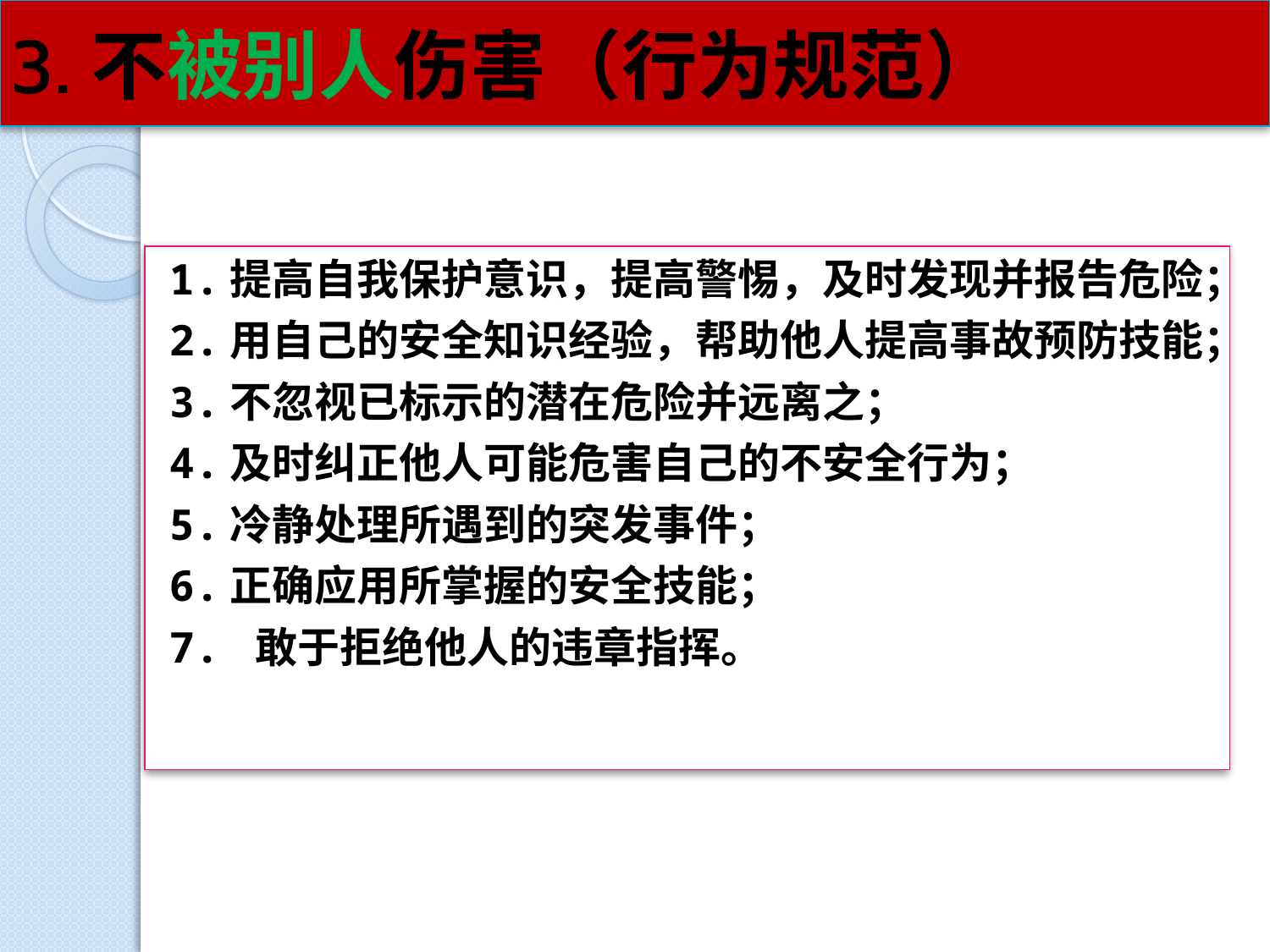

# 3.不被别人伤害（行为规范）
1.提高自我保护意识，提高警惕，及时发现并报告危险；
2.用自己的安全知识经验，帮助他人提高事故预防技能；
3.不忽视已标示的潜在危险并远离之；
4.及时纠正他人可能危害自己的不安全行为；
5.冷静处理所遇到的突发事件；
6.正确应用所掌握的安全技能；
7. 敢于拒绝他人的违章指挥。